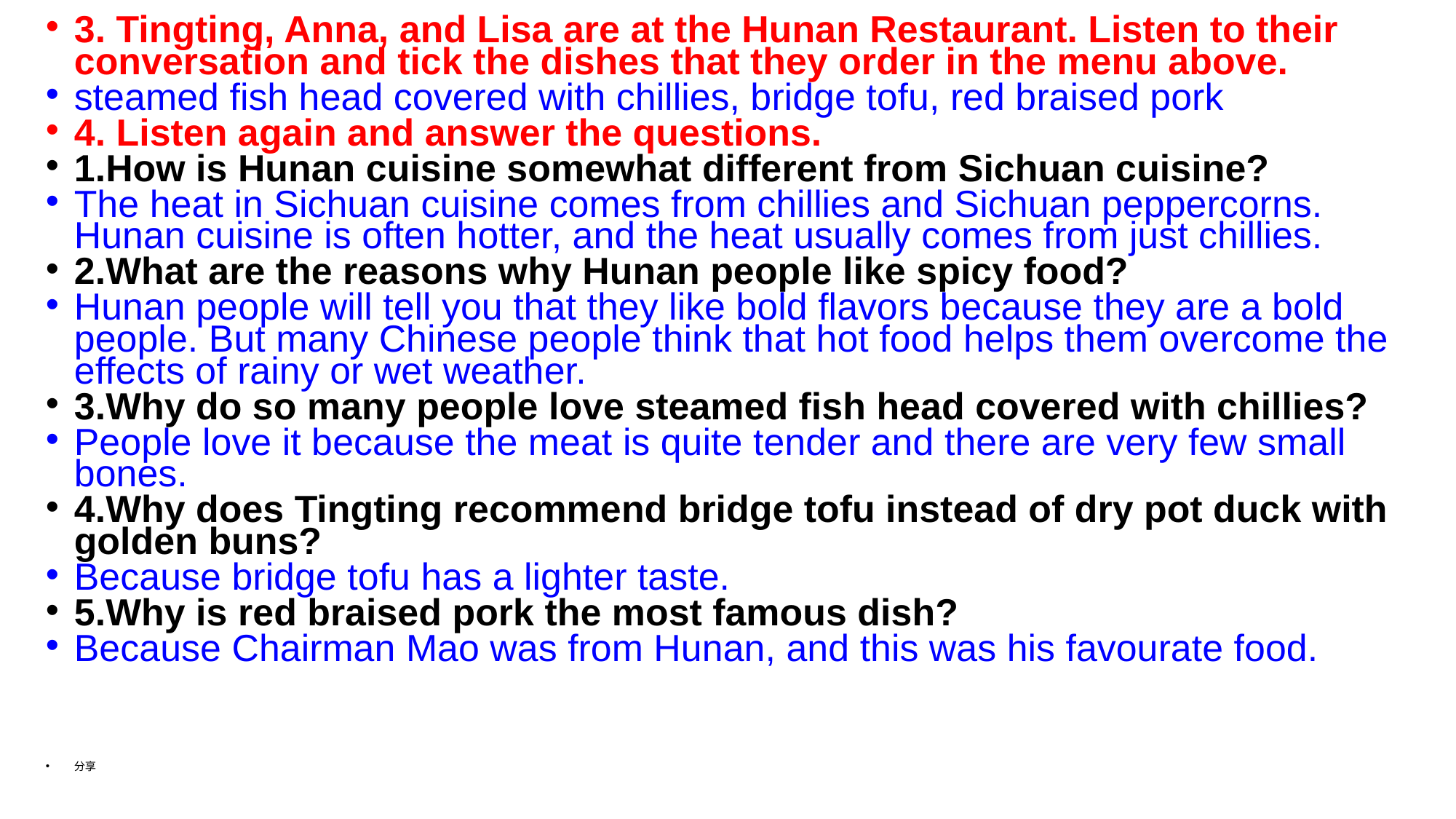

3. Tingting, Anna, and Lisa are at the Hunan Restaurant. Listen to their conversation and tick the dishes that they order in the menu above.
steamed fish head covered with chillies, bridge tofu, red braised pork
4. Listen again and answer the questions.
1.How is Hunan cuisine somewhat different from Sichuan cuisine?
The heat in Sichuan cuisine comes from chillies and Sichuan peppercorns. Hunan cuisine is often hotter, and the heat usually comes from just chillies.
2.What are the reasons why Hunan people like spicy food?
Hunan people will tell you that they like bold flavors because they are a bold people. But many Chinese people think that hot food helps them overcome the effects of rainy or wet weather.
3.Why do so many people love steamed fish head covered with chillies?
People love it because the meat is quite tender and there are very few small bones.
4.Why does Tingting recommend bridge tofu instead of dry pot duck with golden buns?
Because bridge tofu has a lighter taste.
5.Why is red braised pork the most famous dish?
Because Chairman Mao was from Hunan, and this was his favourate food.

分享